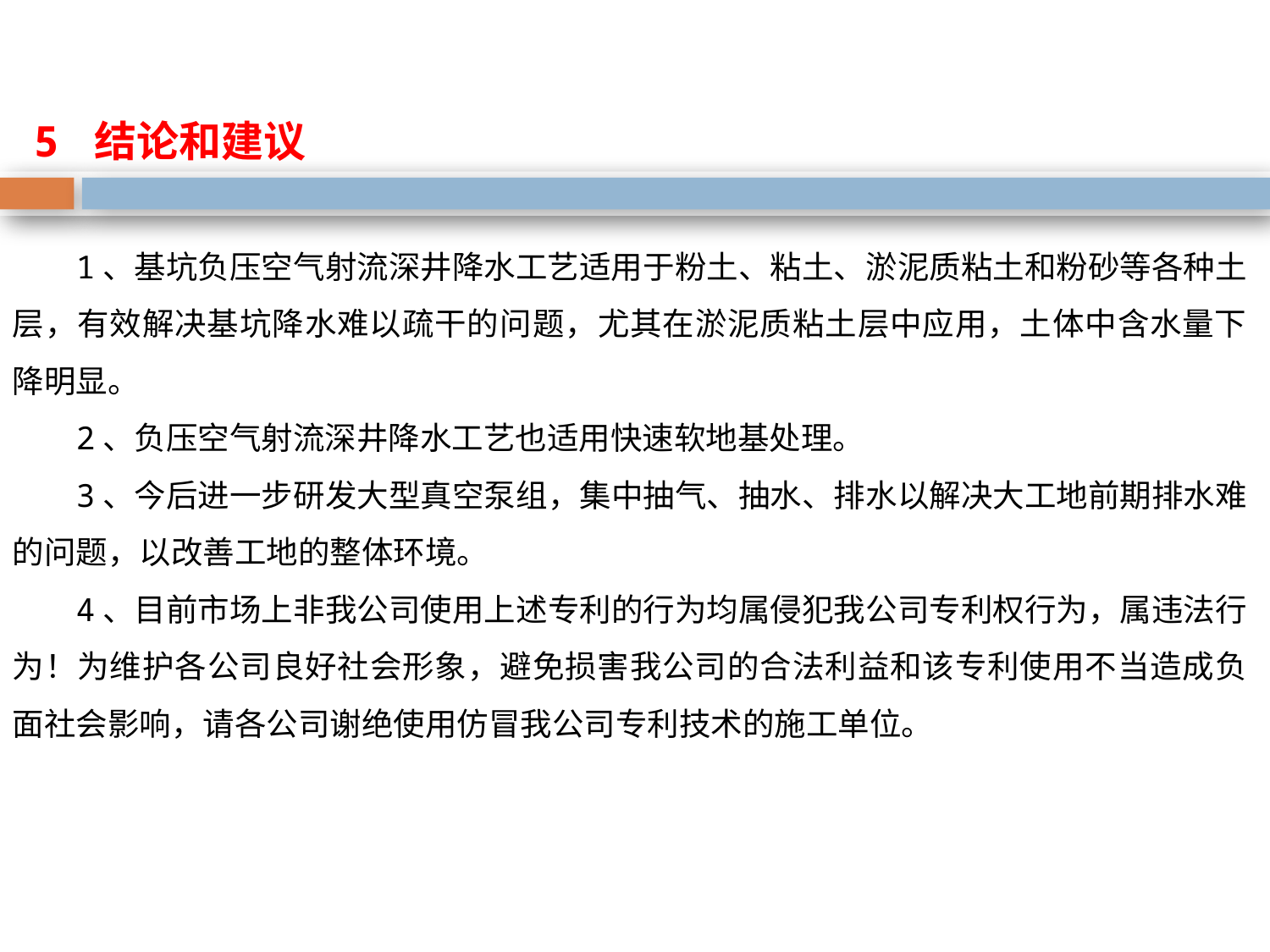

# 5 结论和建议
1、基坑负压空气射流深井降水工艺适用于粉土、粘土、淤泥质粘土和粉砂等各种土层，有效解决基坑降水难以疏干的问题，尤其在淤泥质粘土层中应用，土体中含水量下降明显。
2、负压空气射流深井降水工艺也适用快速软地基处理。
3、今后进一步研发大型真空泵组，集中抽气、抽水、排水以解决大工地前期排水难的问题，以改善工地的整体环境。
4、目前市场上非我公司使用上述专利的行为均属侵犯我公司专利权行为，属违法行为！为维护各公司良好社会形象，避免损害我公司的合法利益和该专利使用不当造成负面社会影响，请各公司谢绝使用仿冒我公司专利技术的施工单位。